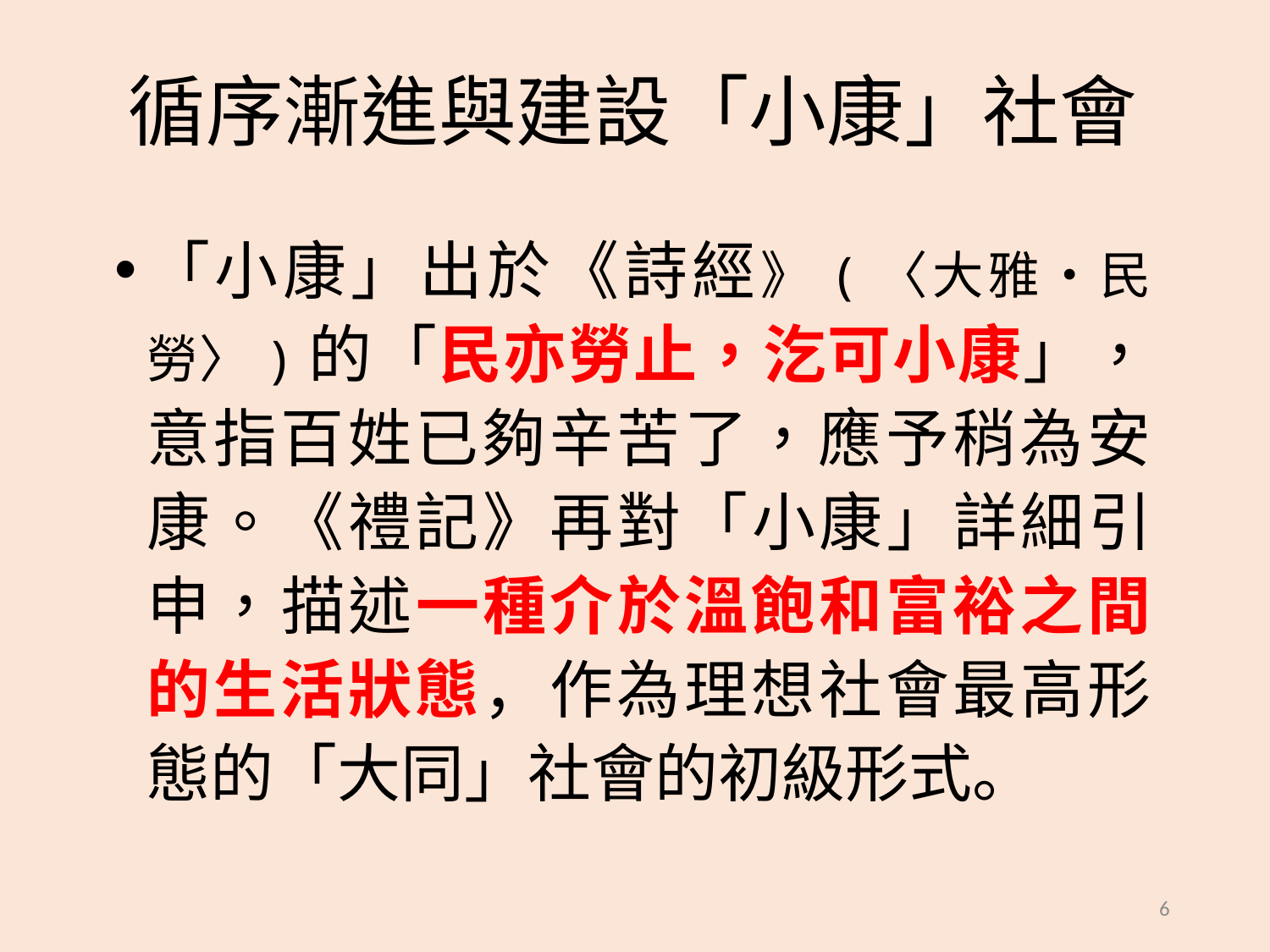

# 循序漸進與建設「小康」社會
「小康」出於《詩經》(〈大雅‧民勞〉)的「民亦勞止，汔可小康」，意指百姓已夠辛苦了，應予稍為安康。《禮記》再對「小康」詳細引申，描述一種介於溫飽和富裕之間的生活狀態，作為理想社會最高形態的「大同」社會的初級形式。
6